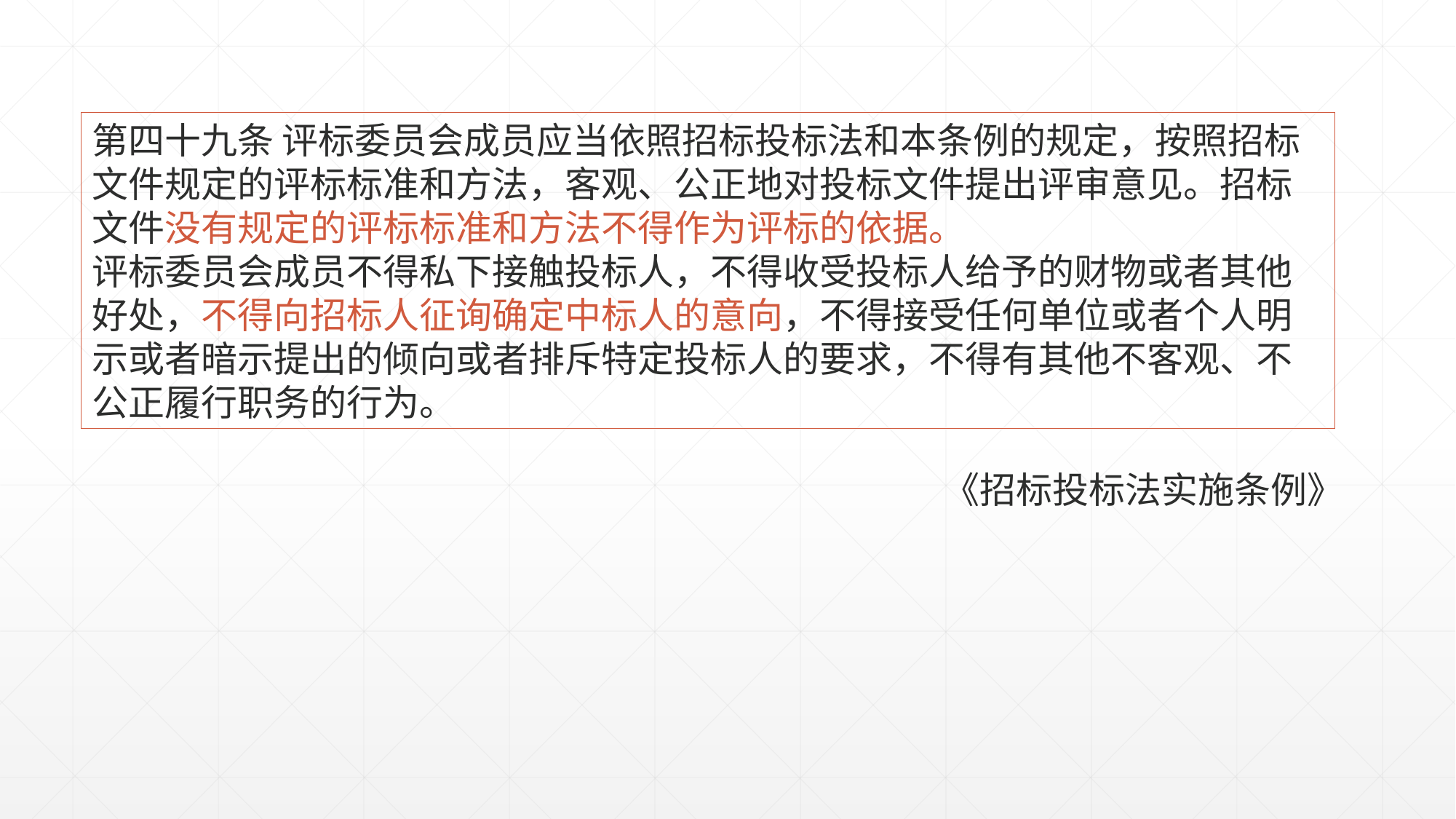

第四十九条 评标委员会成员应当依照招标投标法和本条例的规定，按照招标文件规定的评标标准和方法，客观、公正地对投标文件提出评审意见。招标文件没有规定的评标标准和方法不得作为评标的依据。
评标委员会成员不得私下接触投标人，不得收受投标人给予的财物或者其他好处，不得向招标人征询确定中标人的意向，不得接受任何单位或者个人明示或者暗示提出的倾向或者排斥特定投标人的要求，不得有其他不客观、不公正履行职务的行为。
《招标投标法实施条例》